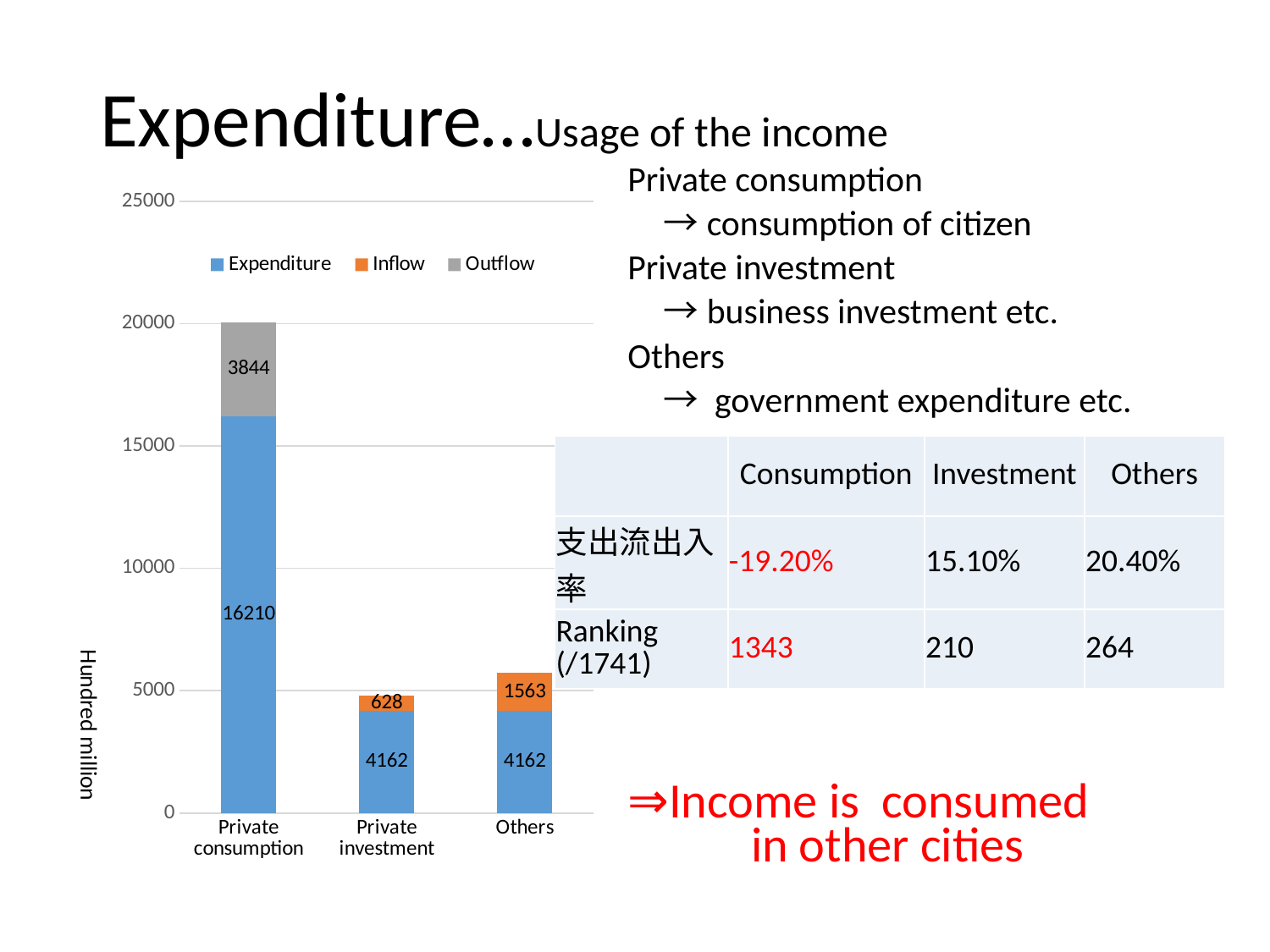

# Expenditure…Usage of the income
Private consumption
　→consumption of citizen
Private investment
　→business investment etc.
Others
　→ government expenditure etc.

⇒Income is  consumed
           in other cities

### Chart

| Category | Expenditure | Inflow | Outflow |
|---|---|---|---|
| Private consumption | 16210.0 | 0.0 | 3844.0 |
| Private investment | 4162.0 | 628.0 | 0.0 |
| Others | 4162.0 | 1563.0 | 0.0 |
|  | Consumption | Investment | Others |
| --- | --- | --- | --- |
| 支出流出入率 | -19.20% | 15.10% | 20.40% |
| Ranking (/1741) | 1343 | 210 | 264 |